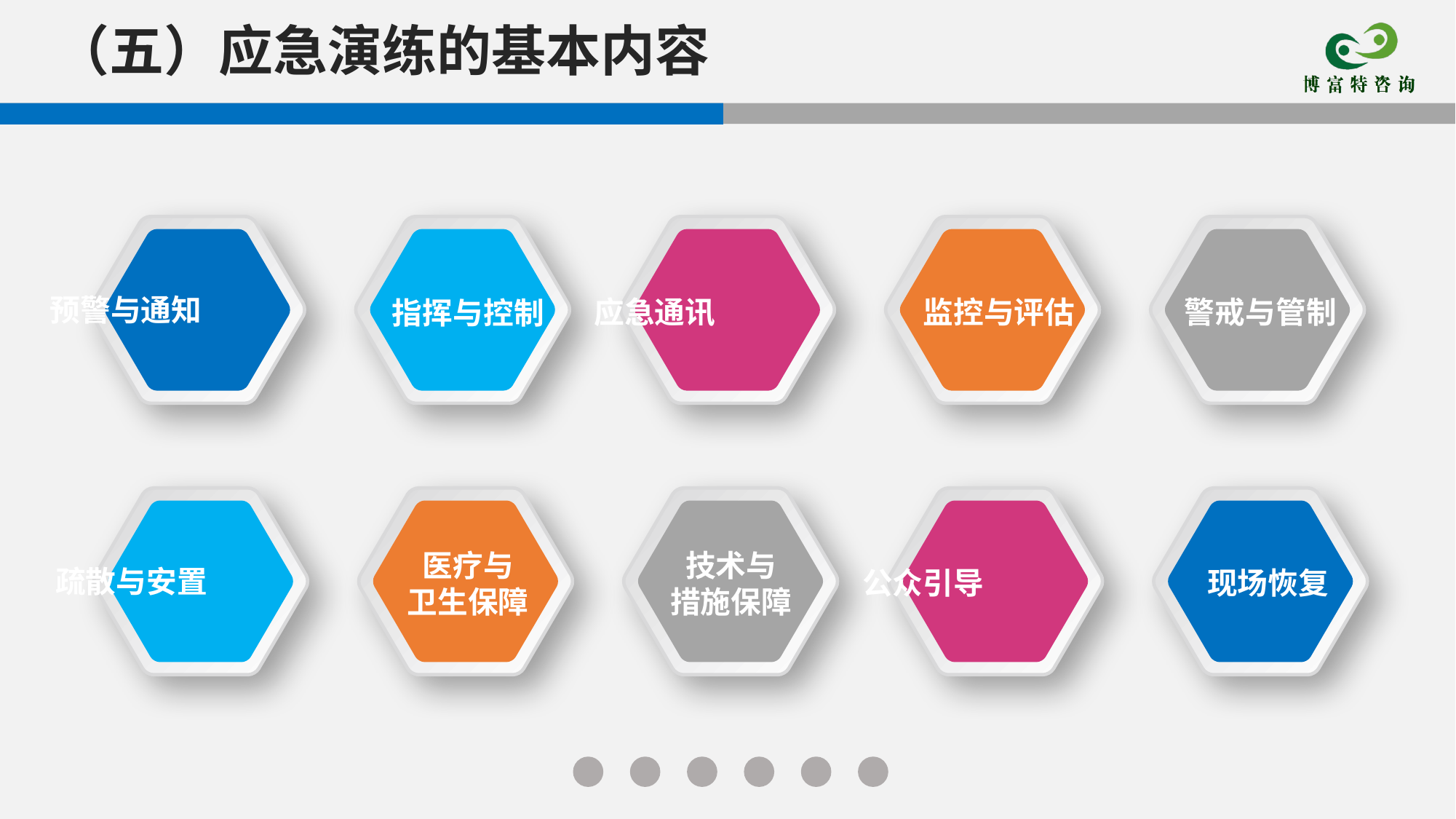

（五）应急演练的基本内容

预警与通知
应急通讯
监控与评估
警戒与管制
指挥与控制

医疗与
卫生保障
技术与
措施保障
疏散与安置
公众引导
现场恢复